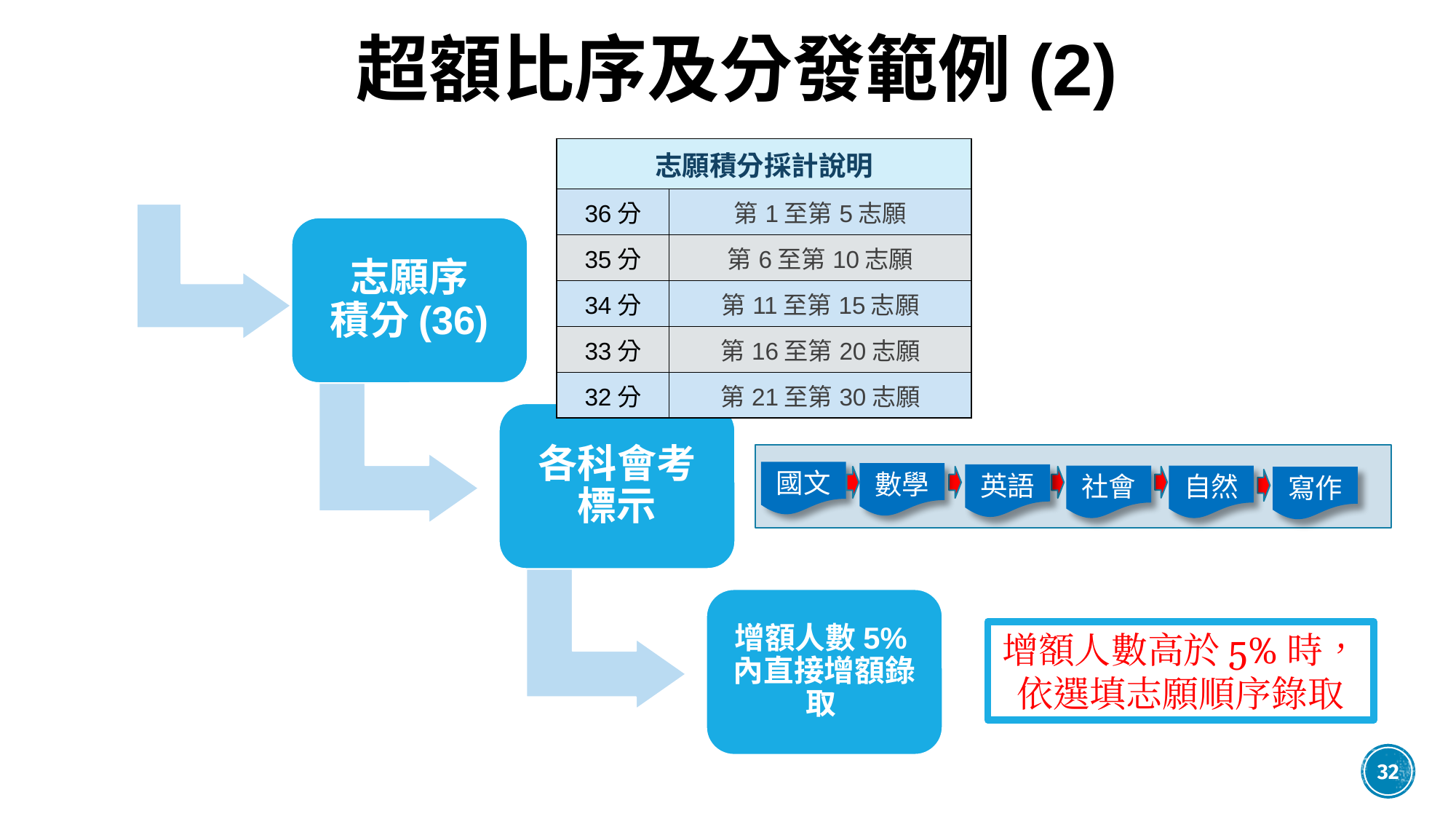

# 超額比序及分發範例(2)
| 志願積分採計說明 |  |
| --- | --- |
| 36分 | 第1至第5志願 |
| 35分 | 第6至第10志願 |
| 34分 | 第11至第15志願 |
| 33分 | 第16至第20志願 |
| 32分 | 第21至第30志願 |

志願序
積分(36)

各科會考標示

增額人數5%內直接增額錄取

國文
數學
英語
社會
自然
寫作

增額人數高於5%時，依選填志願順序錄取
32